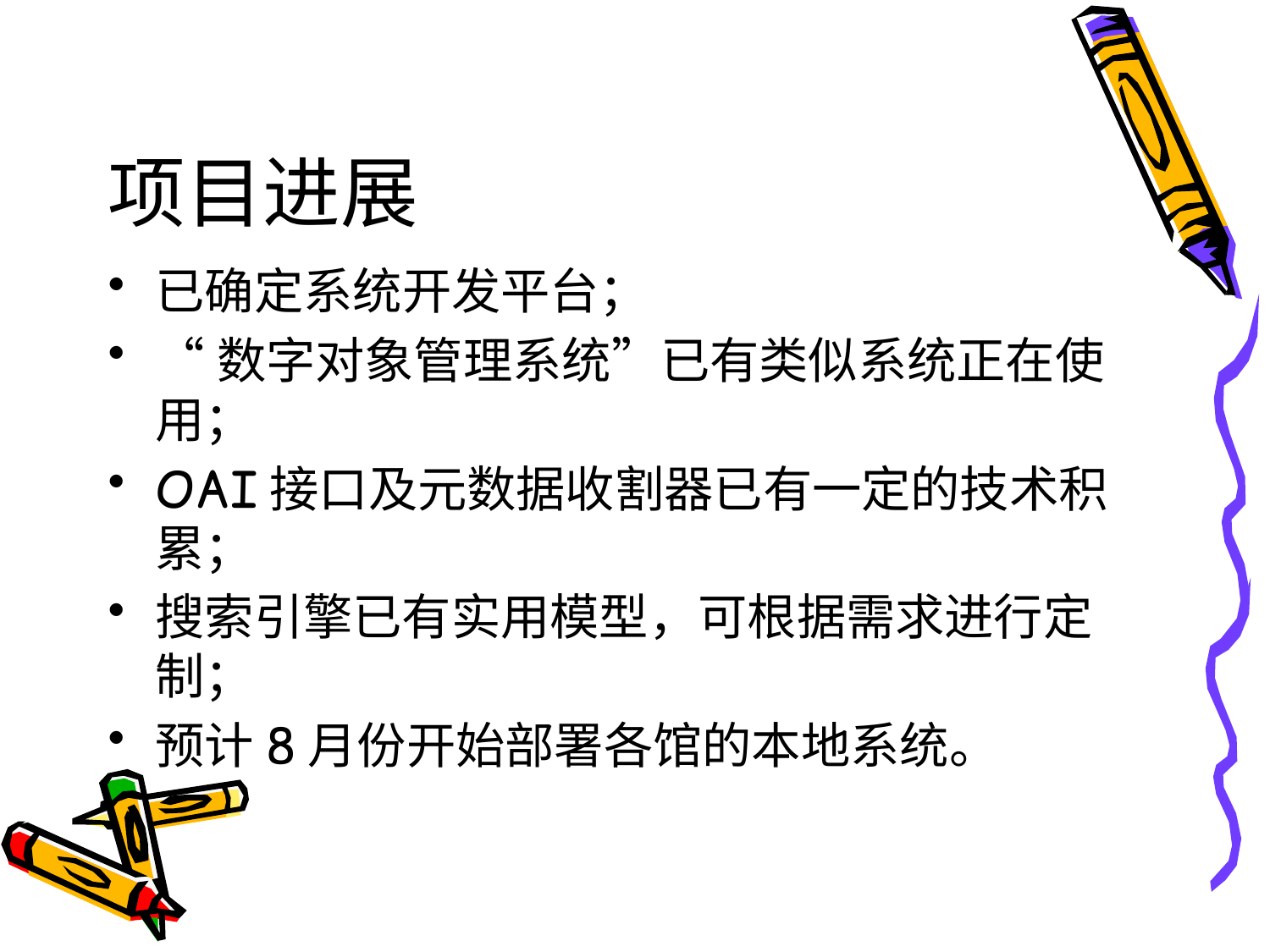

# 项目进展
已确定系统开发平台；
“数字对象管理系统”已有类似系统正在使用；
OAI接口及元数据收割器已有一定的技术积累；
搜索引擎已有实用模型，可根据需求进行定制；
预计8月份开始部署各馆的本地系统。